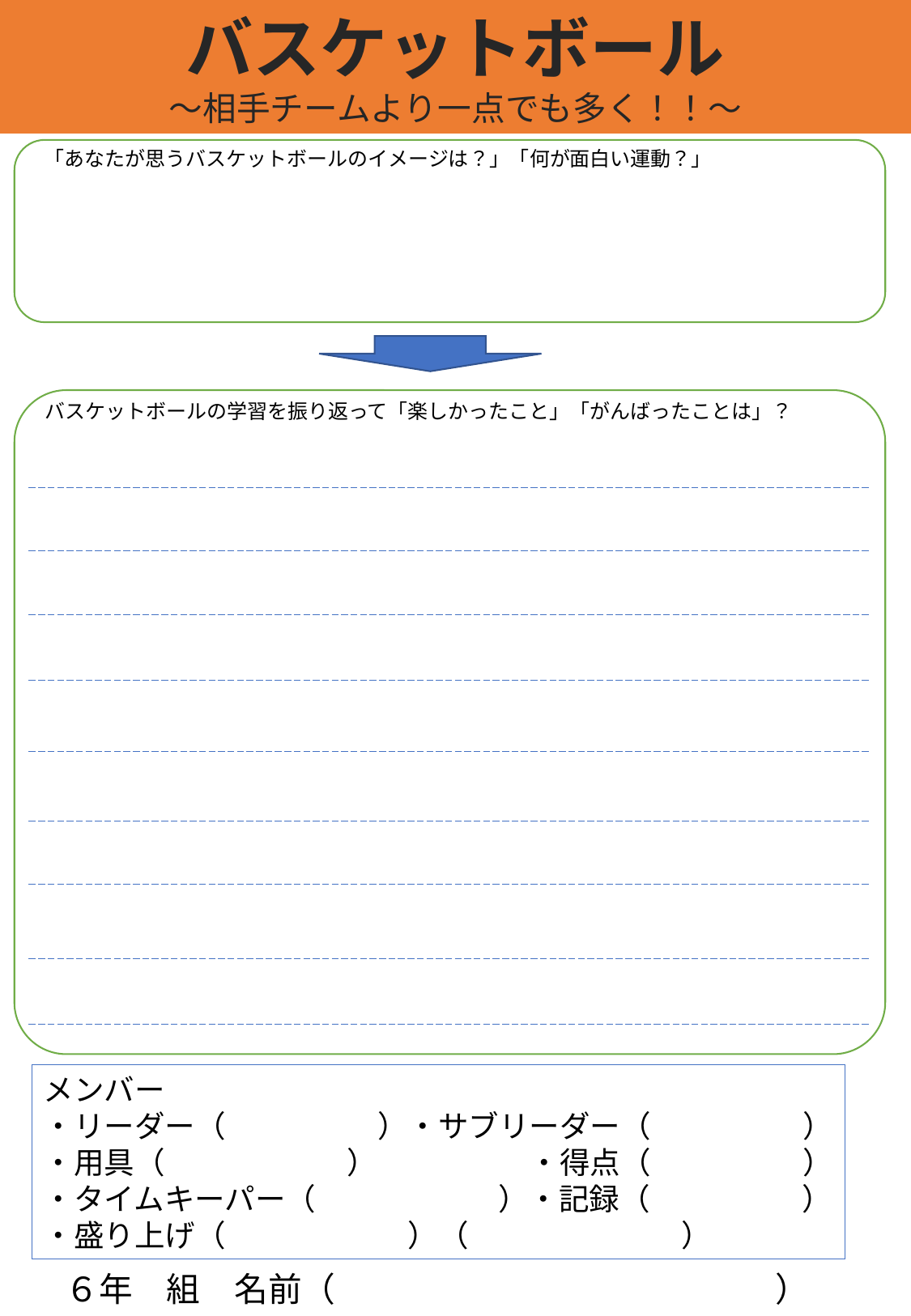

バスケットボール
〜相手チームより一点でも多く！！〜

「あなたが思うバスケットボールのイメージは？」「何が面白い運動？」

バスケットボールの学習を振り返って「楽しかったこと」「がんばったことは」？
メンバー
・リーダー（　　　　　）・サブリーダー（　　　　　）
・用具（　　　　　　）　　　　　・得点（　　　　　）
・タイムキーパー（　　　　　　）・記録（　　　　　）
・盛り上げ（　　　　　　）（　　　　　　　）
６年　組　名前（　　　　　　　　　　　　　）